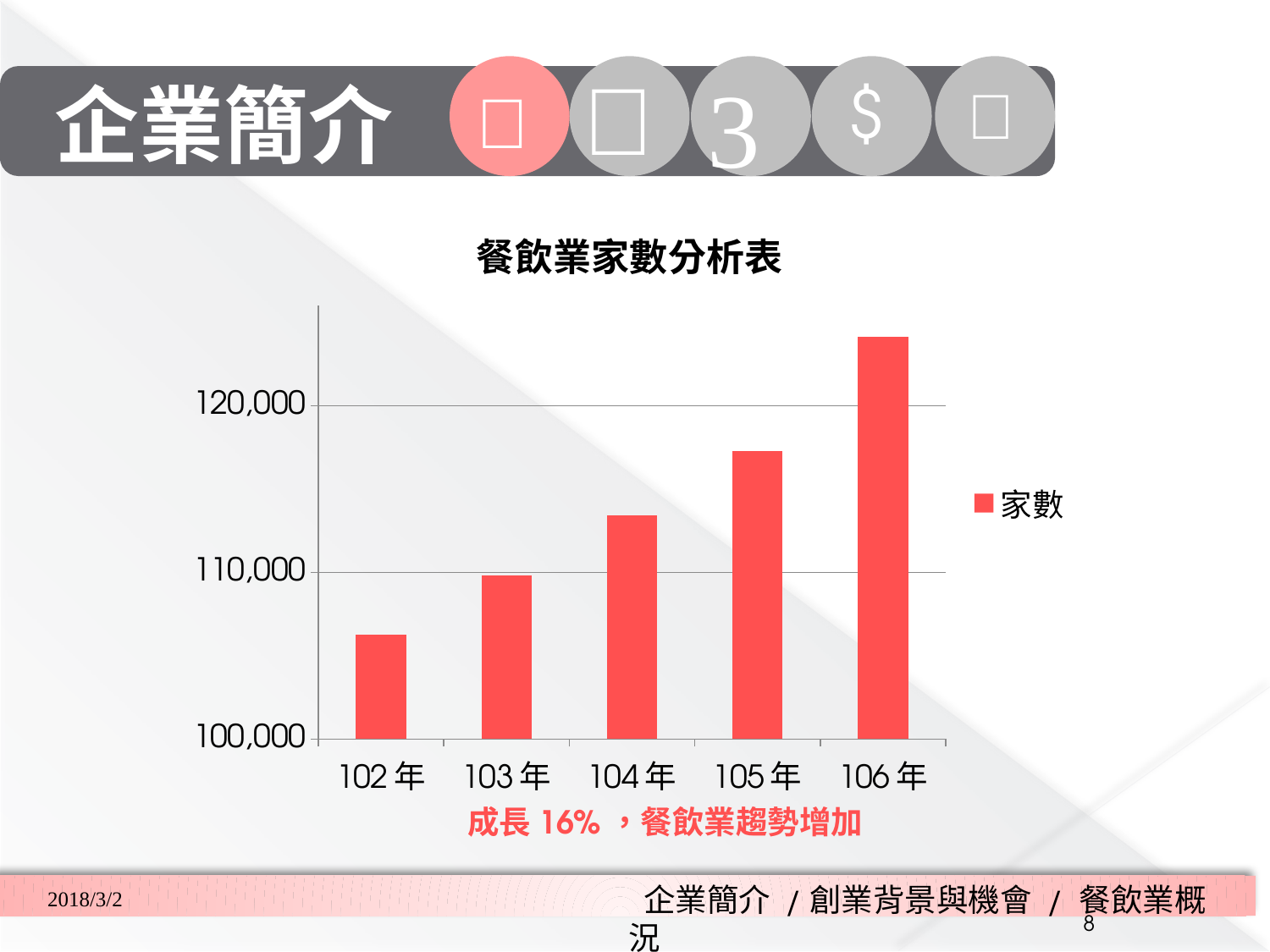

# 企業簡介

### Chart: 餐飲業家數分析表

| Category | 家數 |
|---|---|
| 102年 | 106287.0 |
| 103年 | 109816.0 |
| 104年 | 113413.0 |
| 105年 | 117307.0 |
| 106年 | 124124.0 |
成長16%，餐飲業趨勢增加
 企業簡介 /創業背景與機會 / 餐飲業概況
2018/3/2
8